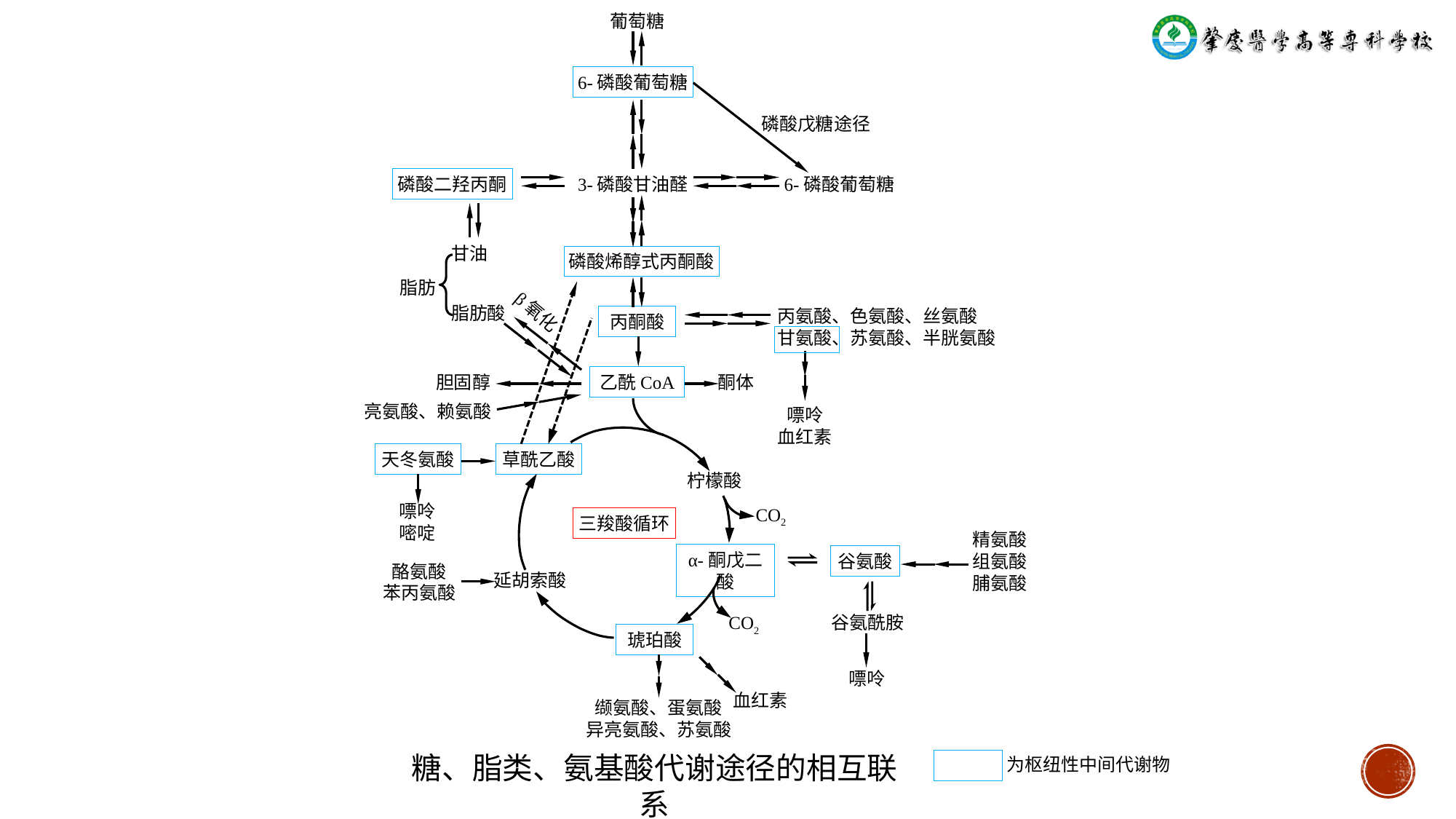

葡萄糖
6-磷酸葡萄糖
磷酸戊糖途径
磷酸二羟丙酮
3-磷酸甘油醛
6-磷酸葡萄糖
甘油
磷酸烯醇式丙酮酸

脂肪
β氧化
脂肪酸
丙氨酸、色氨酸、丝氨酸
甘氨酸、苏氨酸、半胱氨酸

丙酮酸
胆固醇
乙酰CoA
酮体

亮氨酸、赖氨酸
嘌呤
血红素
天冬氨酸
草酰乙酸
柠檬酸

嘌呤
嘧啶

CO2
三羧酸循环
精氨酸
组氨酸
脯氨酸
α-酮戊二酸
谷氨酸

酪氨酸
苯丙氨酸
延胡索酸

CO2
谷氨酰胺
琥珀酸
嘌呤
血红素
缬氨酸、蛋氨酸
异亮氨酸、苏氨酸
糖、脂类、氨基酸代谢途径的相互联系
为枢纽性中间代谢物